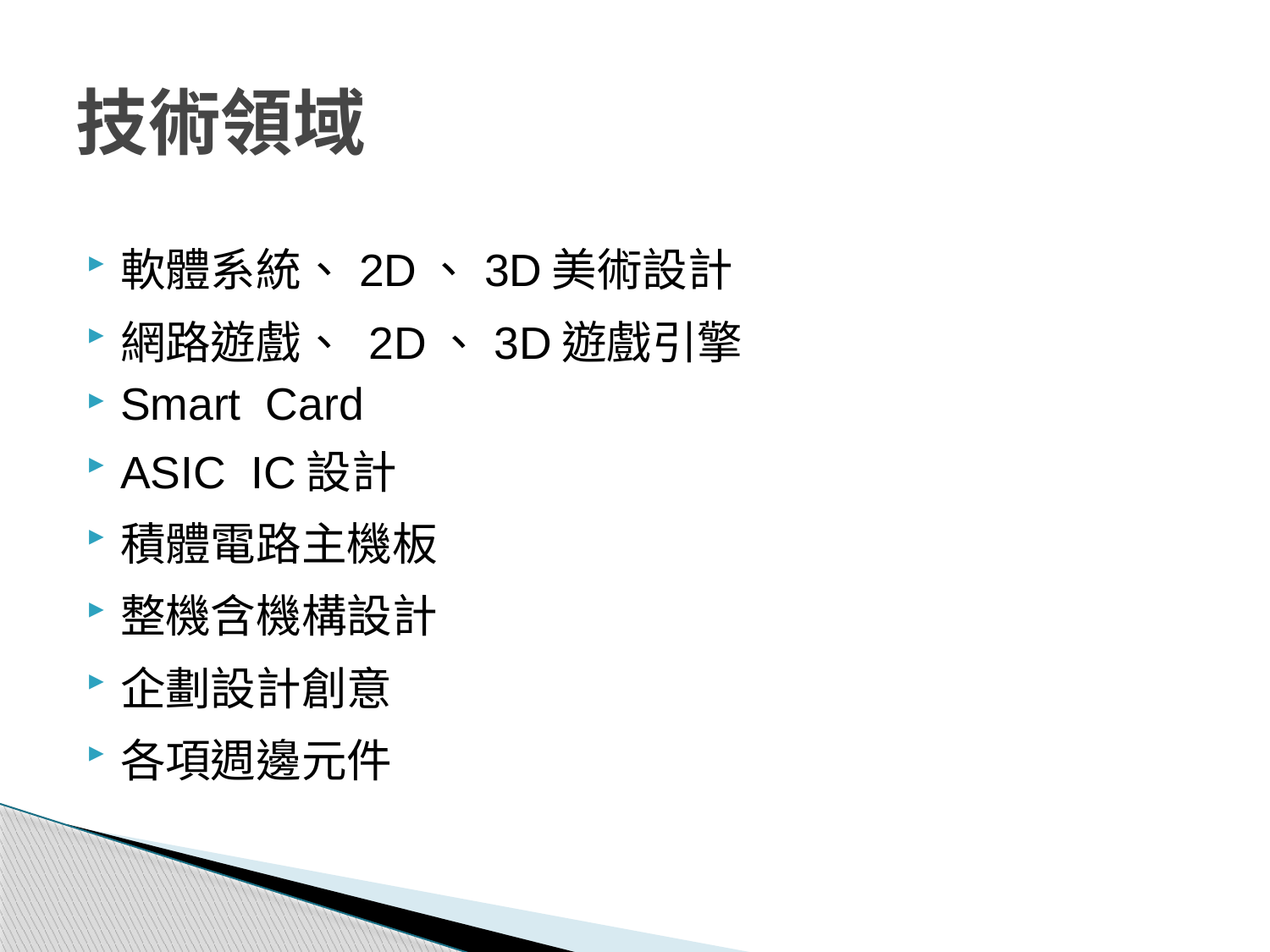

# 技術領域
軟體系統、2D、3D美術設計
網路遊戲、 2D、3D遊戲引擎
Smart  Card
ASIC  IC設計
積體電路主機板
整機含機構設計
企劃設計創意
各項週邊元件